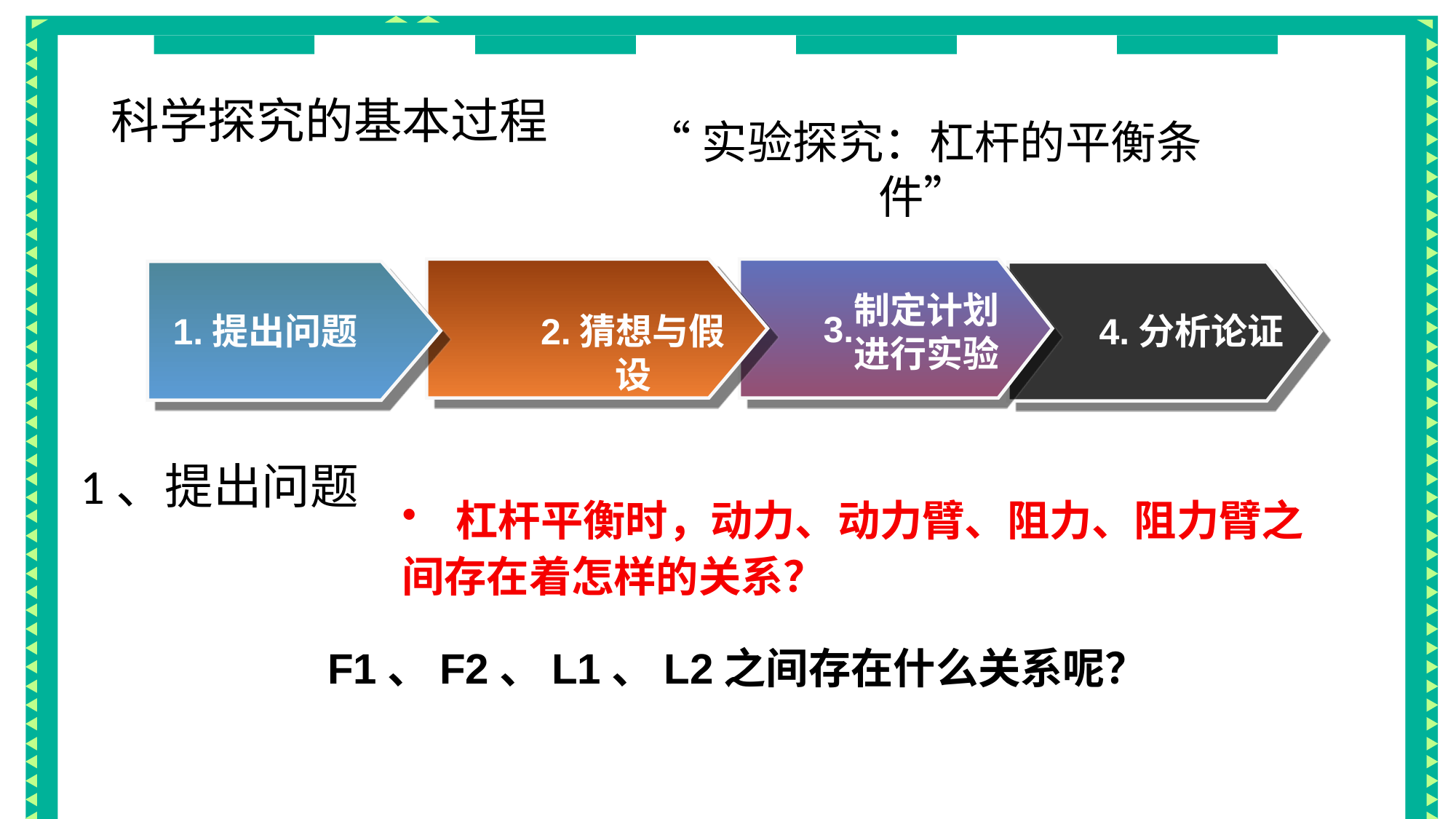

# 科学探究的基本过程
“实验探究：杠杆的平衡条件”

2.猜想与假设

制定计划
进行实验
3.

1.提出问题

4.分析论证
1、提出问题
   杠杆平衡时，动力、动力臂、阻力、阻力臂之间存在着怎样的关系？
F1、F2、L1、L2之间存在什么关系呢？